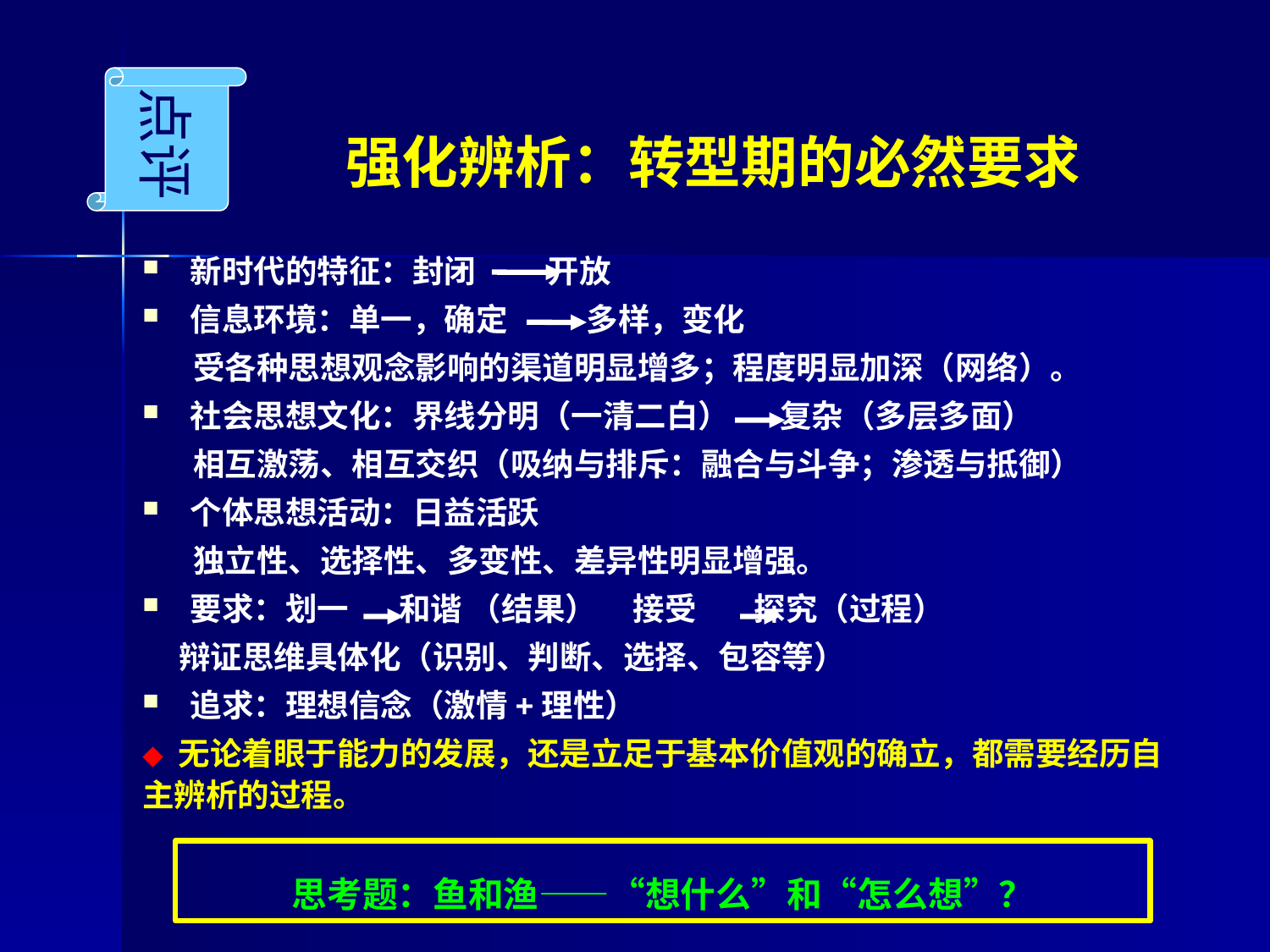

点评
强化辨析：转型期的必然要求
新时代的特征：封闭          开放
信息环境：单一，确定           多样，变化
      受各种思想观念影响的渠道明显增多；程度明显加深（网络）。
社会思想文化：界线分明（一清二白）       复杂（多层多面）
      相互激荡、相互交织（吸纳与排斥：融合与斗争；渗透与抵御）
个体思想活动：日益活跃
      独立性、选择性、多变性、差异性明显增强。
要求：划一       和谐 （结果）     接受        探究（过程）
    辩证思维具体化（识别、判断、选择、包容等）
追求：理想信念（激情+理性）
◆  无论着眼于能力的发展，还是立足于基本价值观的确立，都需要经历自主辨析的过程。

思考题：鱼和渔——“想什么”和“怎么想”？